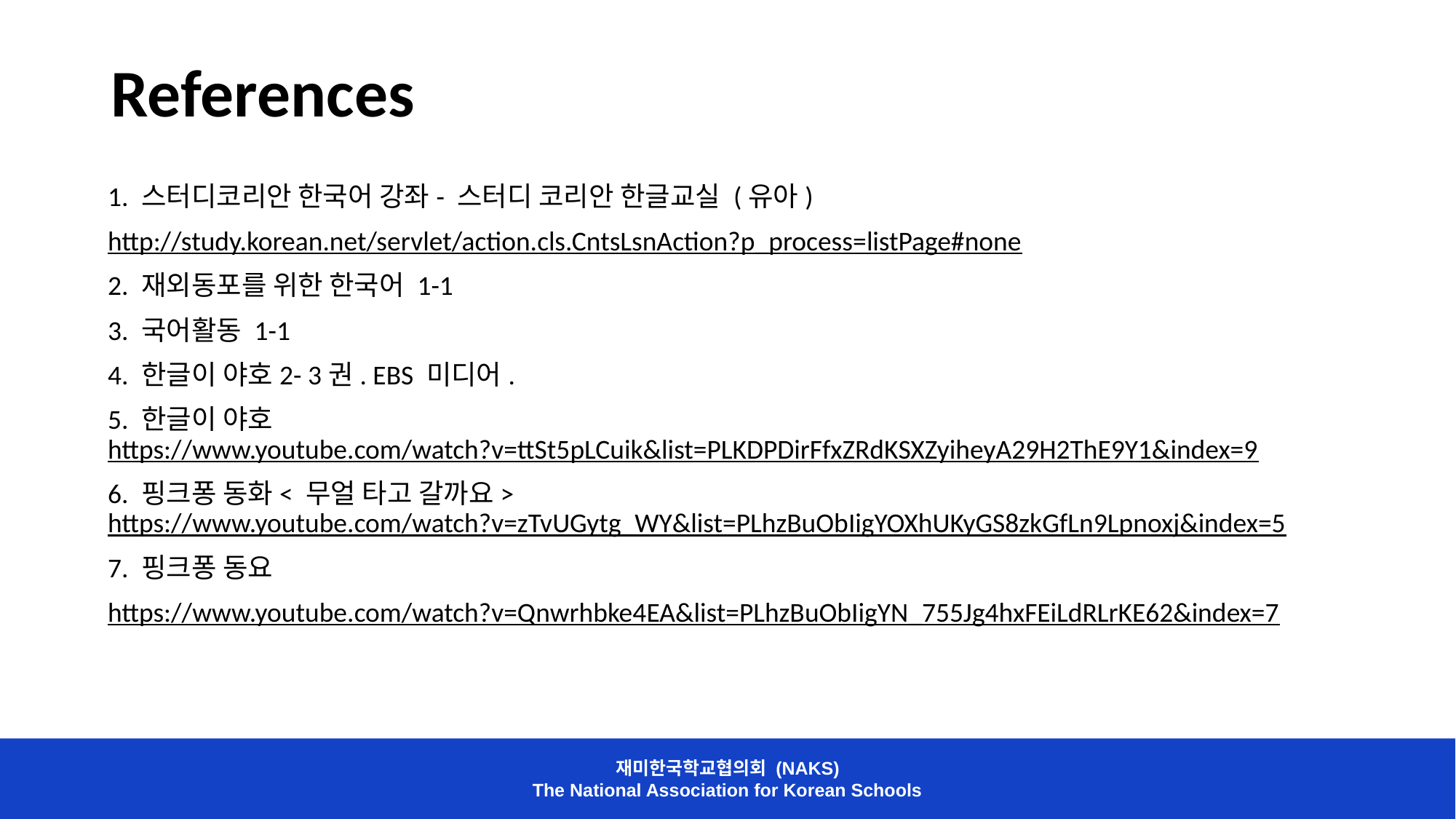

# References
1. 스터디코리안 한국어 강좌- 스터디 코리안 한글교실 (유아)
http://study.korean.net/servlet/action.cls.CntsLsnAction?p_process=listPage#none
2. 재외동포를 위한 한국어 1-1
3. 국어활동 1-1
4. 한글이 야호2- 3권. EBS 미디어.
5. 한글이 야호 https://www.youtube.com/watch?v=ttSt5pLCuik&list=PLKDPDirFfxZRdKSXZyiheyA29H2ThE9Y1&index=9
6. 핑크퐁 동화< 무얼 타고 갈까요> https://www.youtube.com/watch?v=zTvUGytg_WY&list=PLhzBuObIigYOXhUKyGS8zkGfLn9Lpnoxj&index=5
7. 핑크퐁 동요
https://www.youtube.com/watch?v=Qnwrhbke4EA&list=PLhzBuObIigYN_755Jg4hxFEiLdRLrKE62&index=7

재미한국학교협의회 (NAKS)
The National Association for Korean Schools